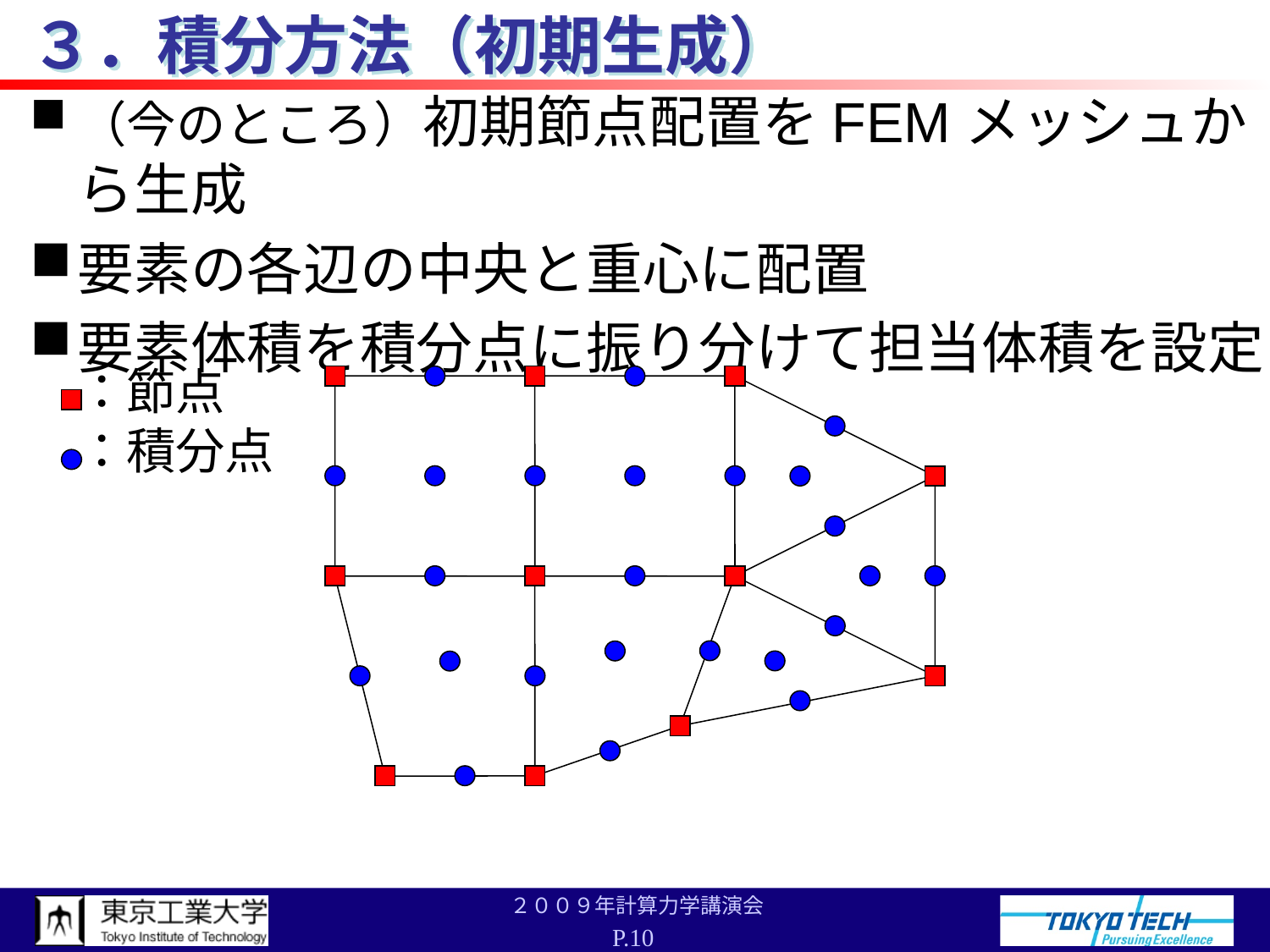

# ３．積分方法（初期生成）
（今のところ）初期節点配置をFEMメッシュから生成
要素の各辺の中央と重心に配置
要素体積を積分点に振り分けて担当体積を設定
：節点
：積分点